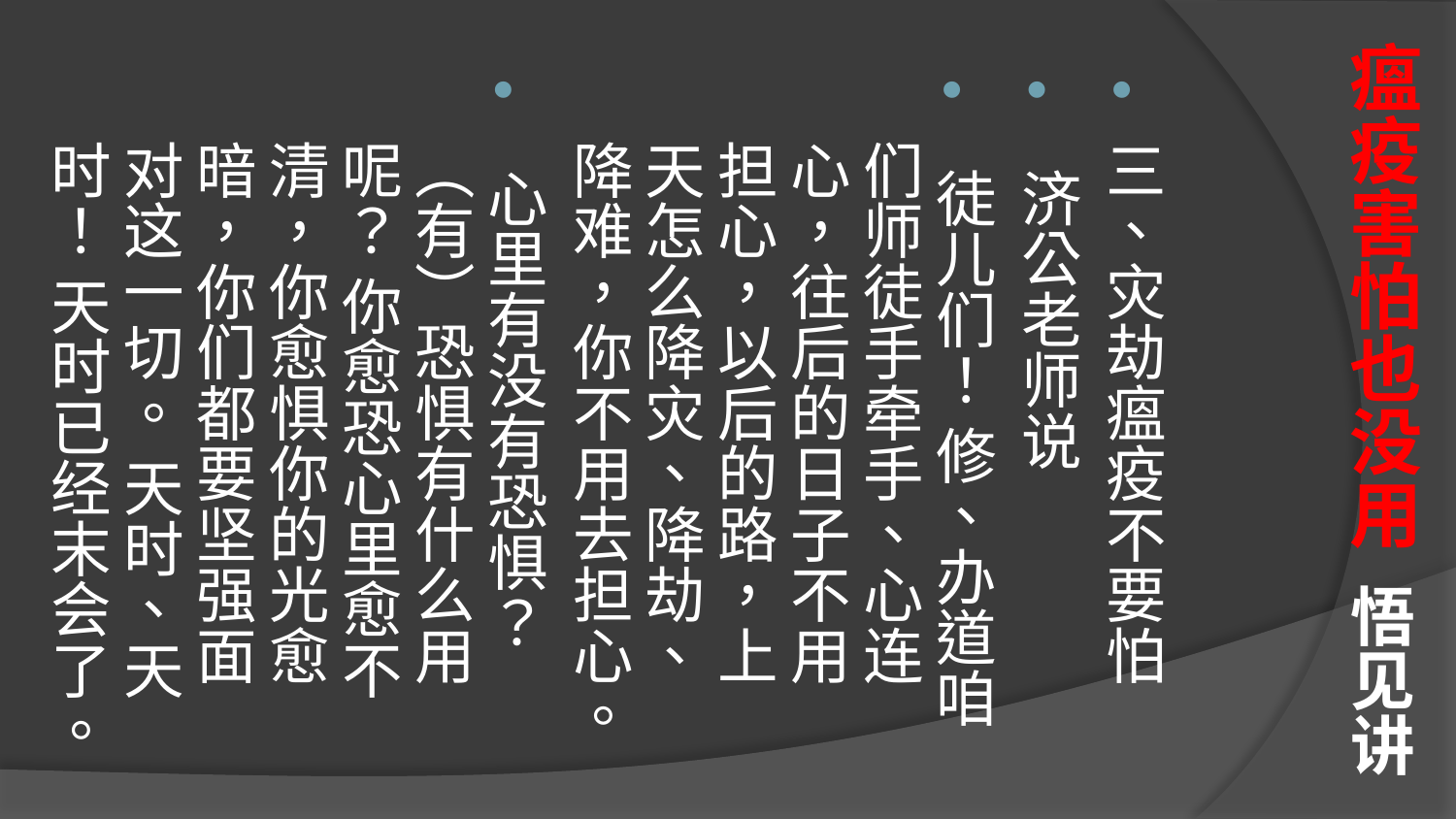

# 瘟疫害怕也没用  悟见讲
三、灾劫瘟疫不要怕
 济公老师说
 徒儿们！ 修、办道咱们师徒手牵手、心连心，往后的日子不用担心，以后的路，上天怎么降灾、降劫、降难，你不用去担心。
 心里有没有恐惧？  （有）恐惧有什么用呢？ 你愈恐心里愈不清，你愈惧你的光愈暗，你们都要坚强面对这一切。 天时、天时！ 天时已经末会了。